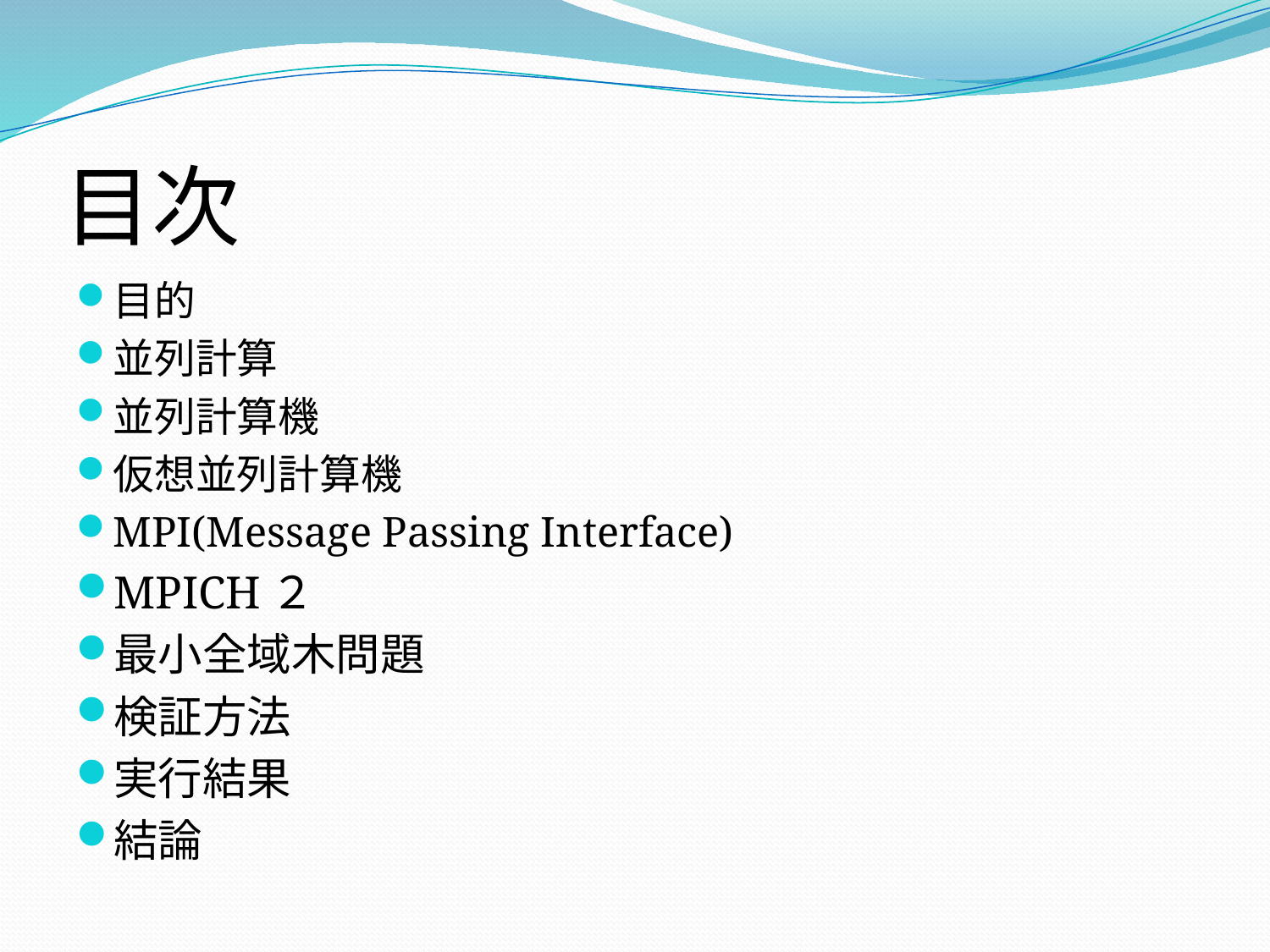

# 目次
目的
並列計算
並列計算機
仮想並列計算機
MPI(Message Passing Interface)
MPICH２
最小全域木問題
検証方法
実行結果
結論